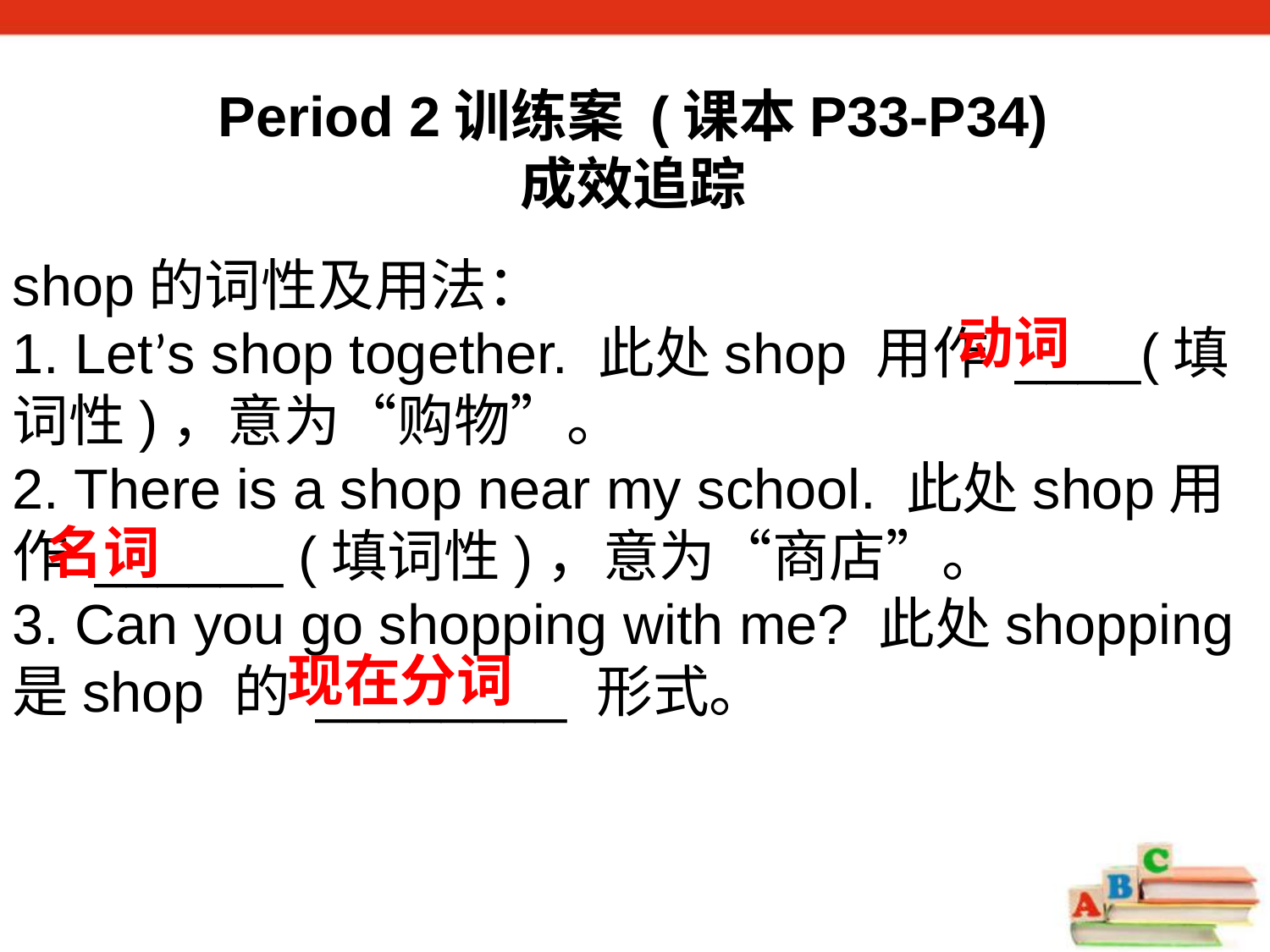

Period 2训练案 (课本P33-P34)
成效追踪
shop的词性及用法：
1. Let’s shop together. 此处shop 用作 ____(填词性)，意为“购物”。
2. There is a shop near my school. 此处shop用作 ______ (填词性)，意为“商店”。
3. Can you go shopping with me? 此处shopping是shop 的 ________ 形式。
动词
名词
现在分词